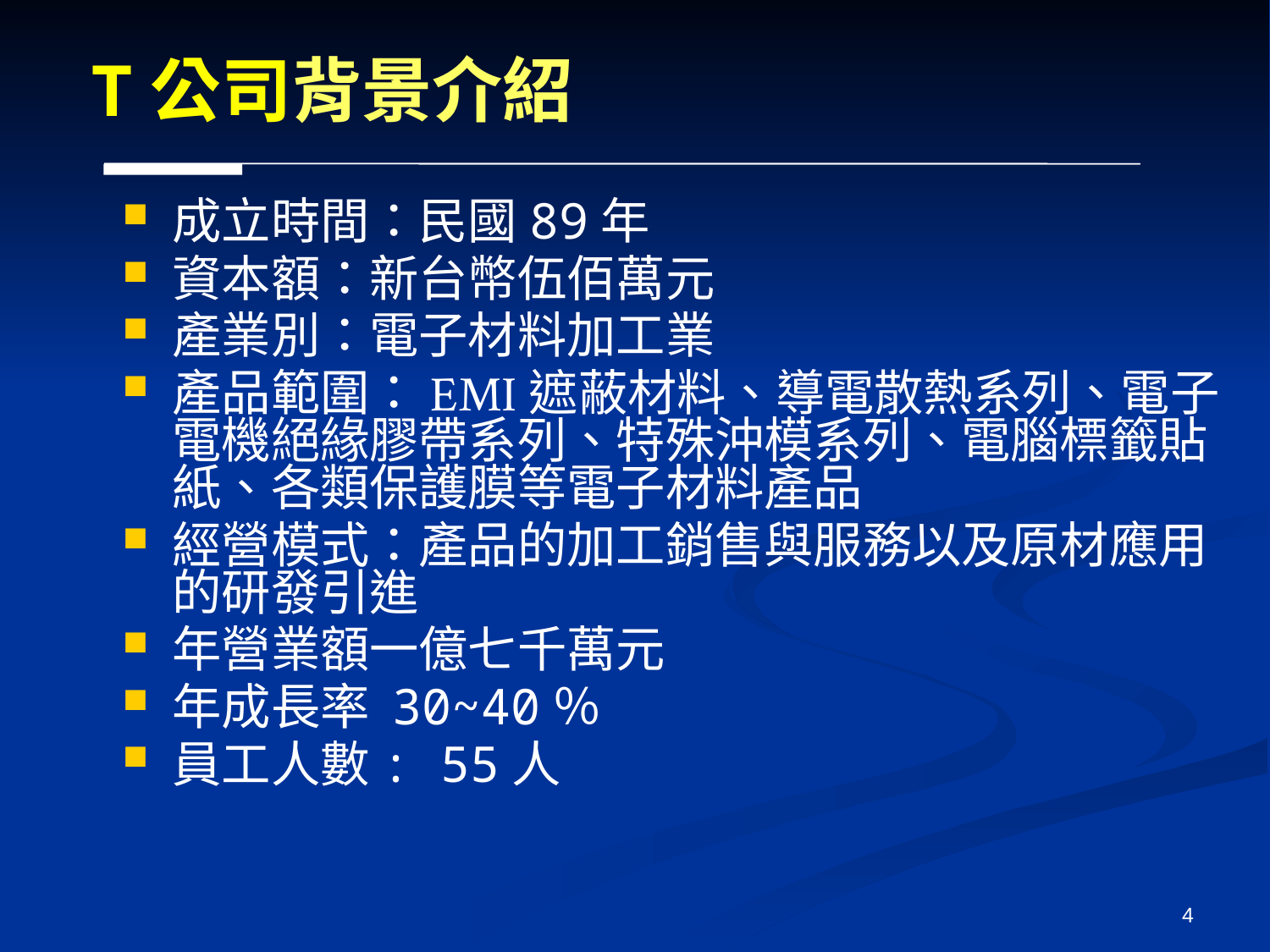

T公司背景介紹

成立時間：民國89年
資本額：新台幣伍佰萬元
產業別：電子材料加工業
產品範圍：EMI遮蔽材料、導電散熱系列、電子電機絕緣膠帶系列、特殊沖模系列、電腦標籤貼紙、各類保護膜等電子材料產品
經營模式：產品的加工銷售與服務以及原材應用的研發引進
年營業額一億七千萬元
年成長率 30~40％
員工人數: 55人

4